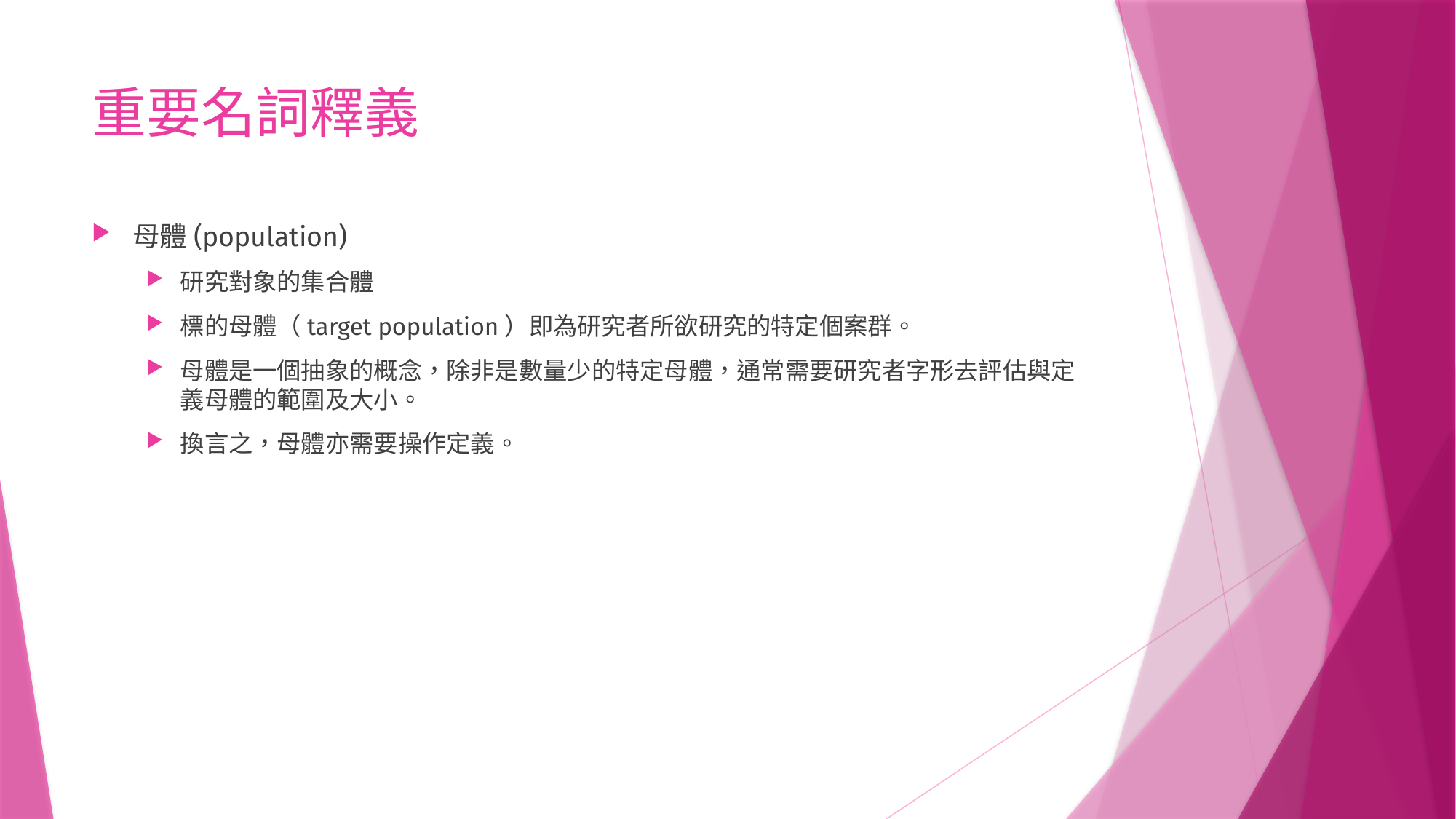

# 重要名詞釋義
母體(population)
研究對象的集合體
標的母體（target population）即為研究者所欲研究的特定個案群。
母體是一個抽象的概念，除非是數量少的特定母體，通常需要研究者字形去評估與定義母體的範圍及大小。
換言之，母體亦需要操作定義。